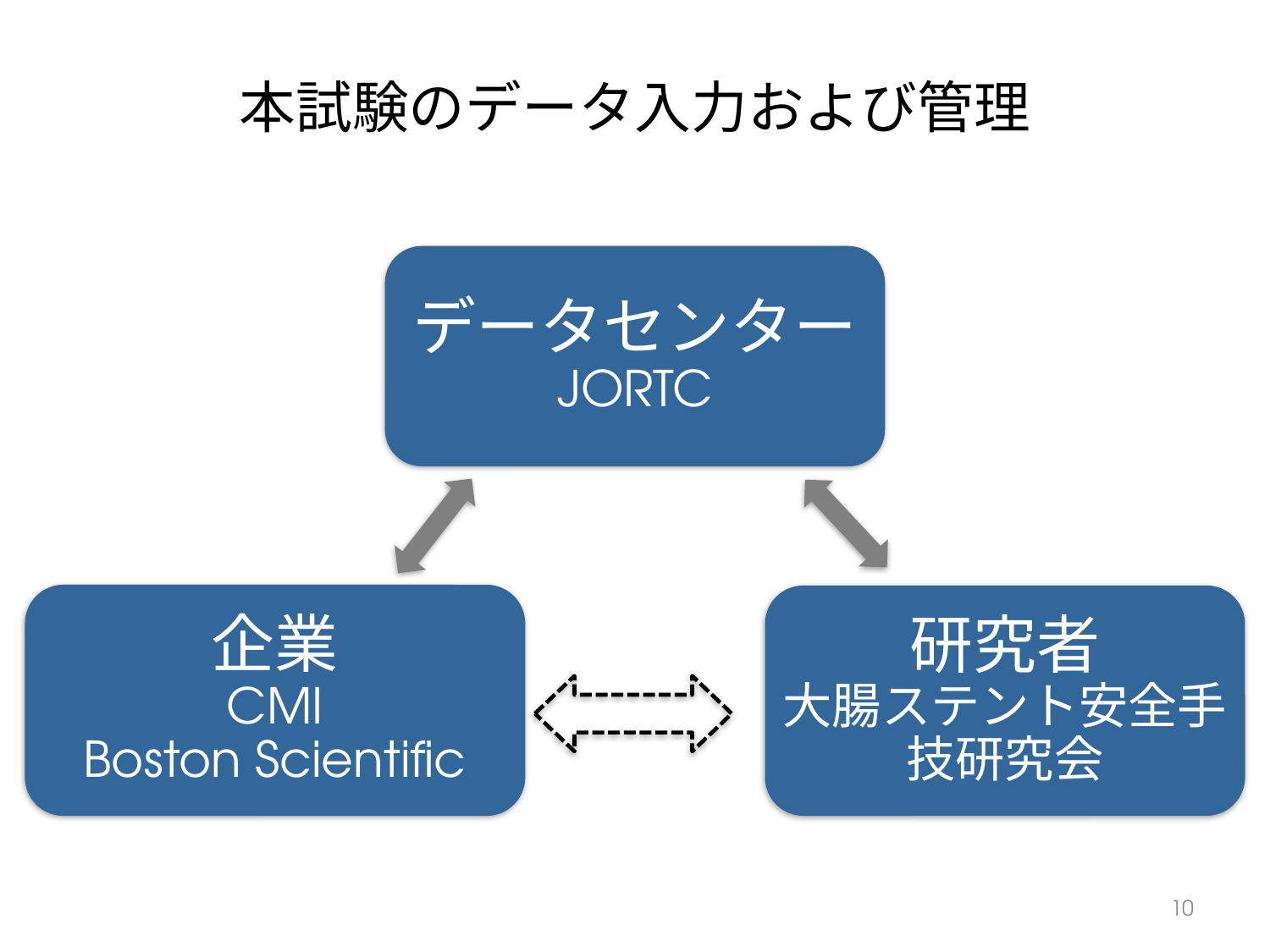

# 本試験のデータ入力および管理
データセンター
JORTC

企業
CMI
Boston Scientific
研究者
大腸ステント安全手技研究会

10